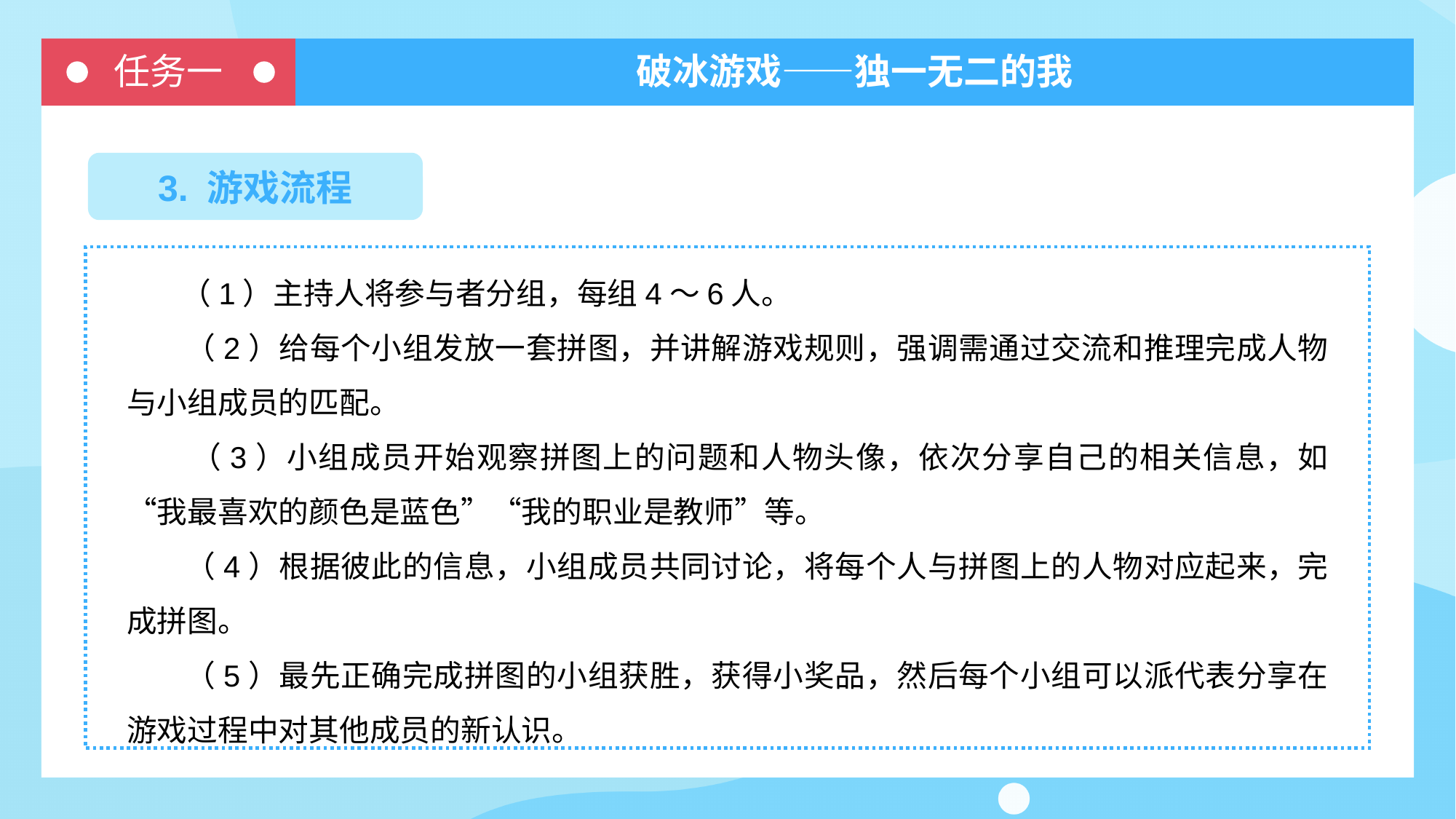

任务一
破冰游戏——独一无二的我

3. 游戏流程

       （1）主持人将参与者分组，每组4～6人。​
       （2）给每个小组发放一套拼图，并讲解游戏规则，强调需通过交流和推理完成人物与小组成员的匹配。​
       （3）小组成员开始观察拼图上的问题和人物头像，依次分享自己的相关信息，如“我最喜欢的颜色是蓝色”“我的职业是教师”等。​
       （4）根据彼此的信息，小组成员共同讨论，将每个人与拼图上的人物对应起来，完成拼图。
       （5）最先正确完成拼图的小组获胜，获得小奖品，然后每个小组可以派代表分享在游戏过程中对其他成员的新认识。​